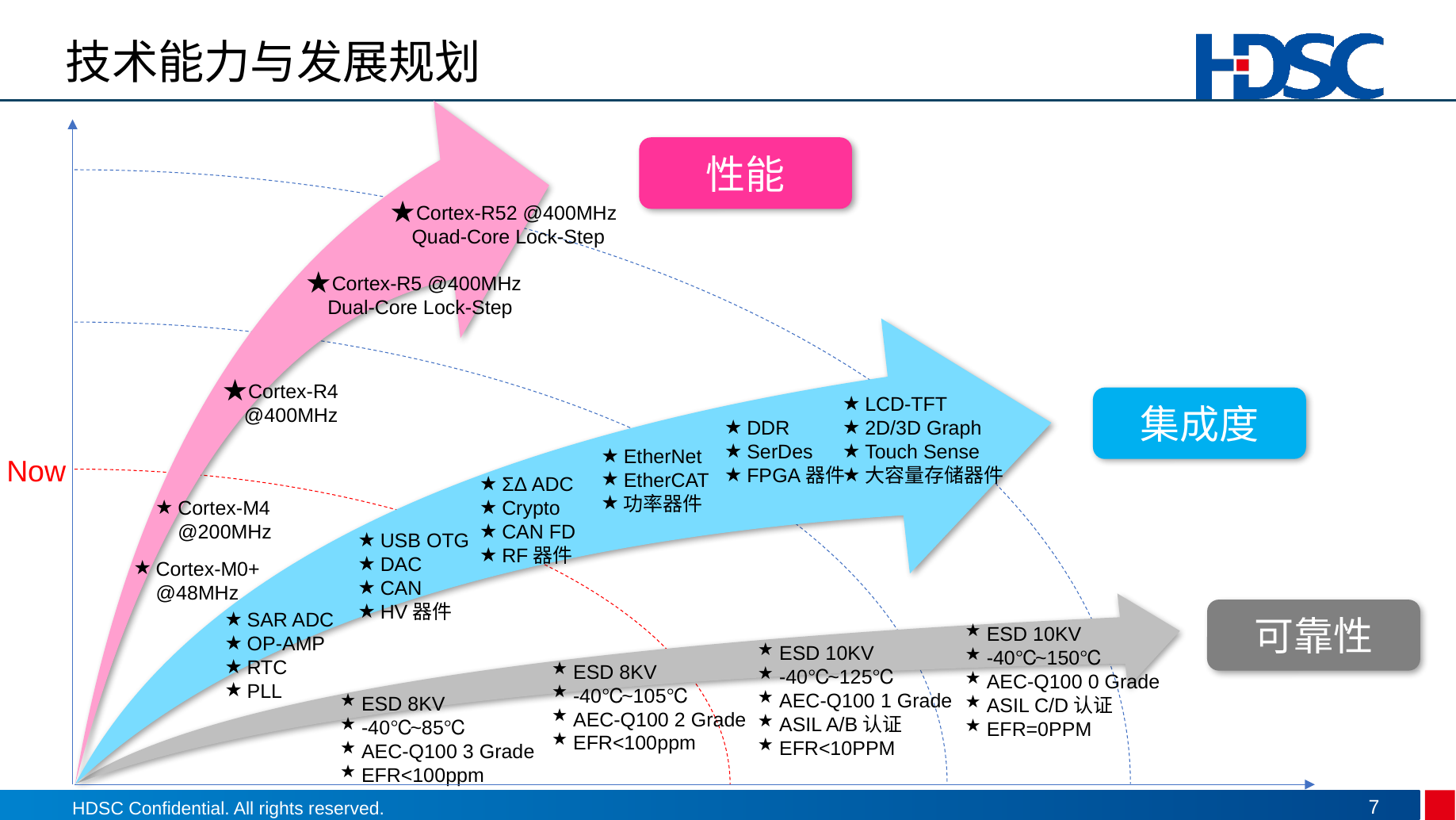

# 技术能力与发展规划

性能

Cortex-R52 @400MHz
Quad-Core Lock-Step
Cortex-R5 @400MHz
Dual-Core Lock-Step

Cortex-R4 @400MHz
LCD-TFT
2D/3D Graph
Touch Sense
大容量存储器件
集成度
DDR
SerDes
FPGA器件
EtherNet
EtherCAT
功率器件
Now
ΣΔ ADC
Crypto
CAN FD
RF器件

Cortex-M4 @200MHz
USB OTG
DAC
CAN
HV器件
Cortex-M0+ @48MHz

可靠性
SAR ADC
OP-AMP
RTC
PLL
ESD 10KV
-40℃~150℃
AEC-Q100 0 Grade
ASIL C/D认证
EFR=0PPM
ESD 10KV
-40℃~125℃
AEC-Q100 1 Grade
ASIL A/B认证
EFR<10PPM
ESD 8KV
-40℃~105℃
AEC-Q100 2 Grade
EFR<100ppm
ESD 8KV
-40℃~85℃
AEC-Q100 3 Grade
EFR<100ppm
7